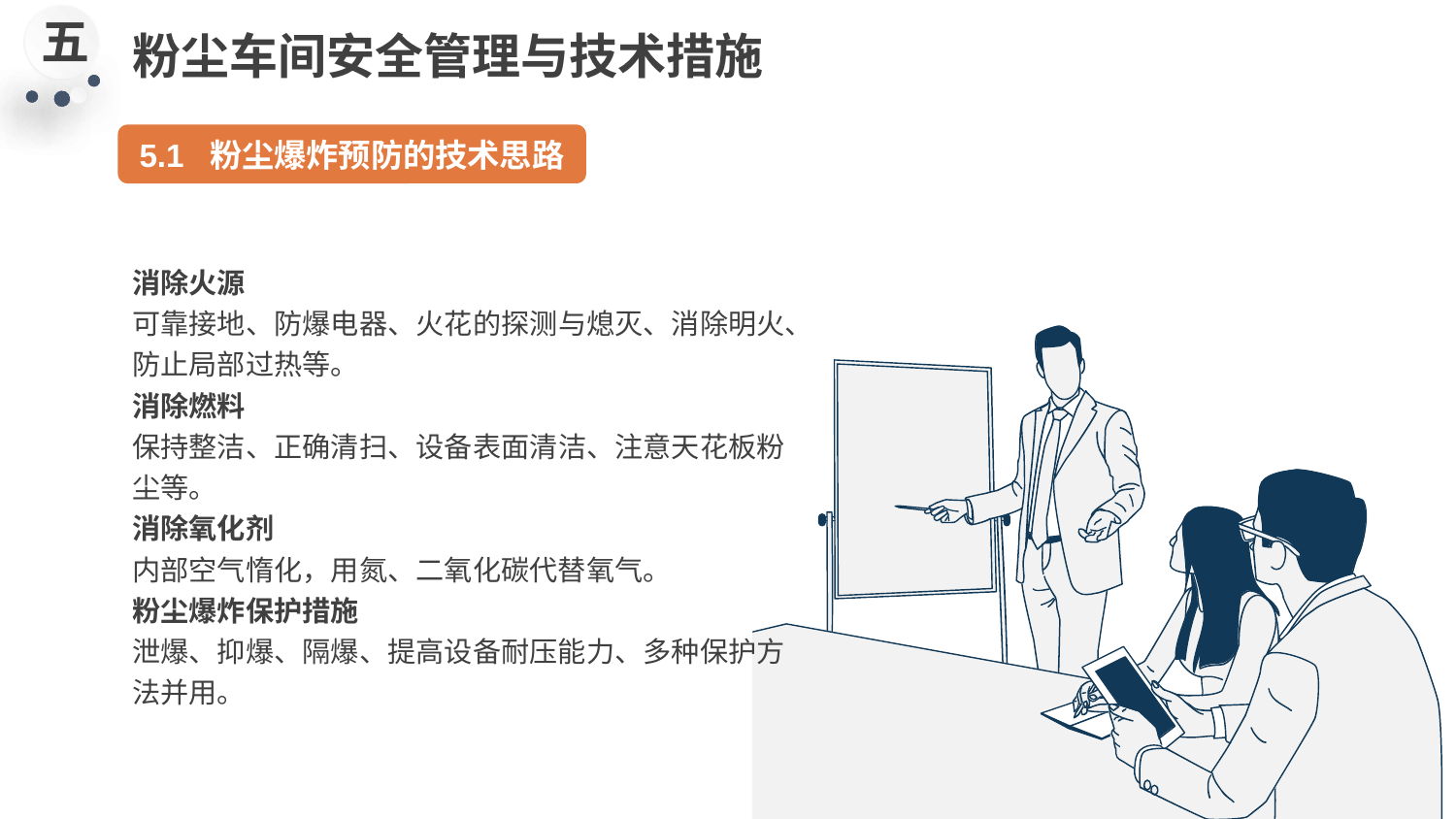

五
粉尘车间安全管理与技术措施
5.1  粉尘爆炸预防的技术思路
消除火源
可靠接地、防爆电器、火花的探测与熄灭、消除明火、防止局部过热等。
消除燃料
保持整洁、正确清扫、设备表面清洁、注意天花板粉尘等。
消除氧化剂
内部空气惰化，用氮、二氧化碳代替氧气。
粉尘爆炸保护措施
泄爆、抑爆、隔爆、提高设备耐压能力、多种保护方法并用。